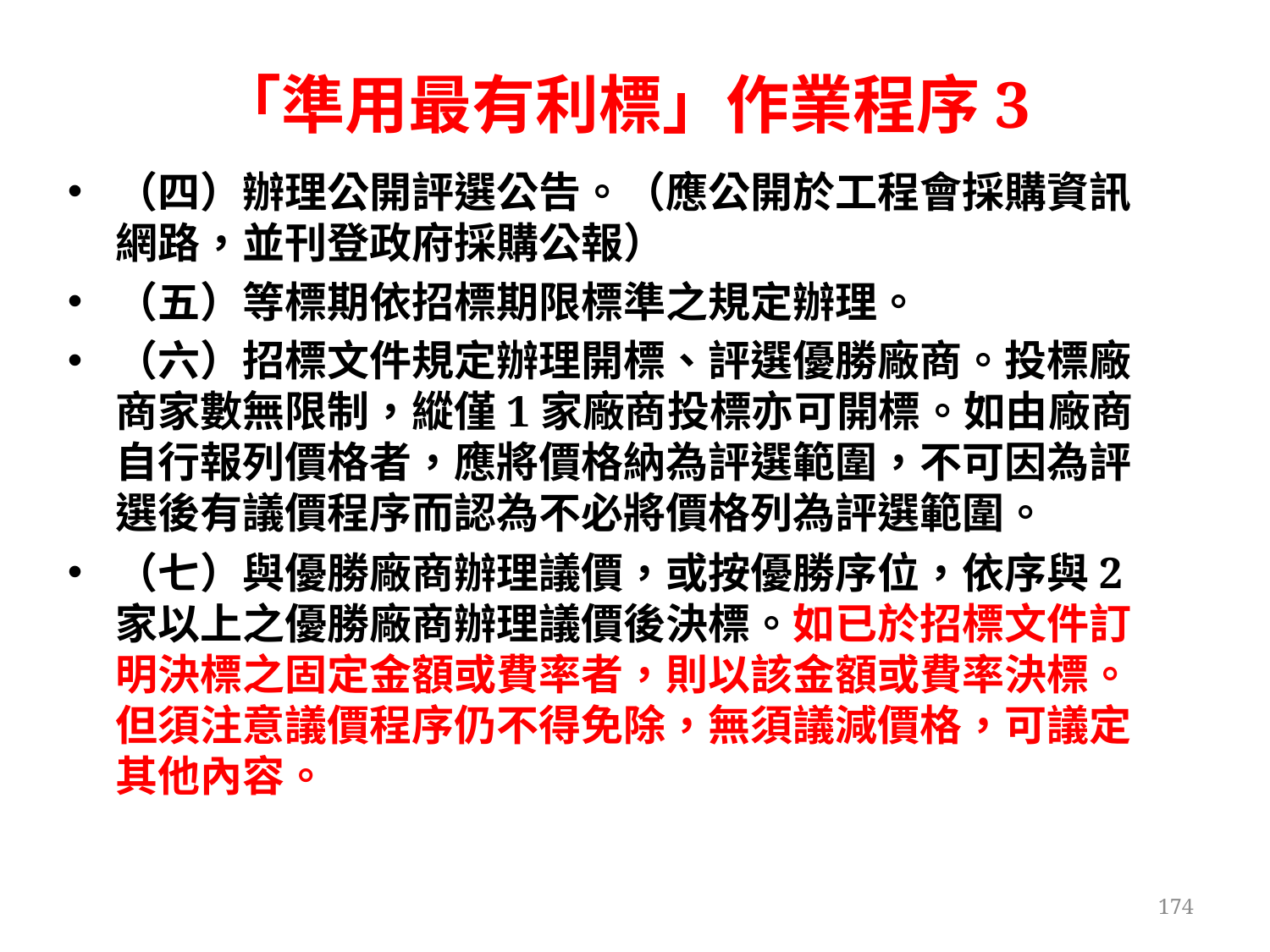

# 「準用最有利標」作業程序3
（四）辦理公開評選公告。（應公開於工程會採購資訊網路，並刊登政府採購公報）
（五）等標期依招標期限標準之規定辦理。
（六）招標文件規定辦理開標、評選優勝廠商。投標廠商家數無限制，縱僅1家廠商投標亦可開標。如由廠商自行報列價格者，應將價格納為評選範圍，不可因為評選後有議價程序而認為不必將價格列為評選範圍。
（七）與優勝廠商辦理議價，或按優勝序位，依序與2家以上之優勝廠商辦理議價後決標。如已於招標文件訂明決標之固定金額或費率者，則以該金額或費率決標。但須注意議價程序仍不得免除，無須議減價格，可議定其他內容。
174